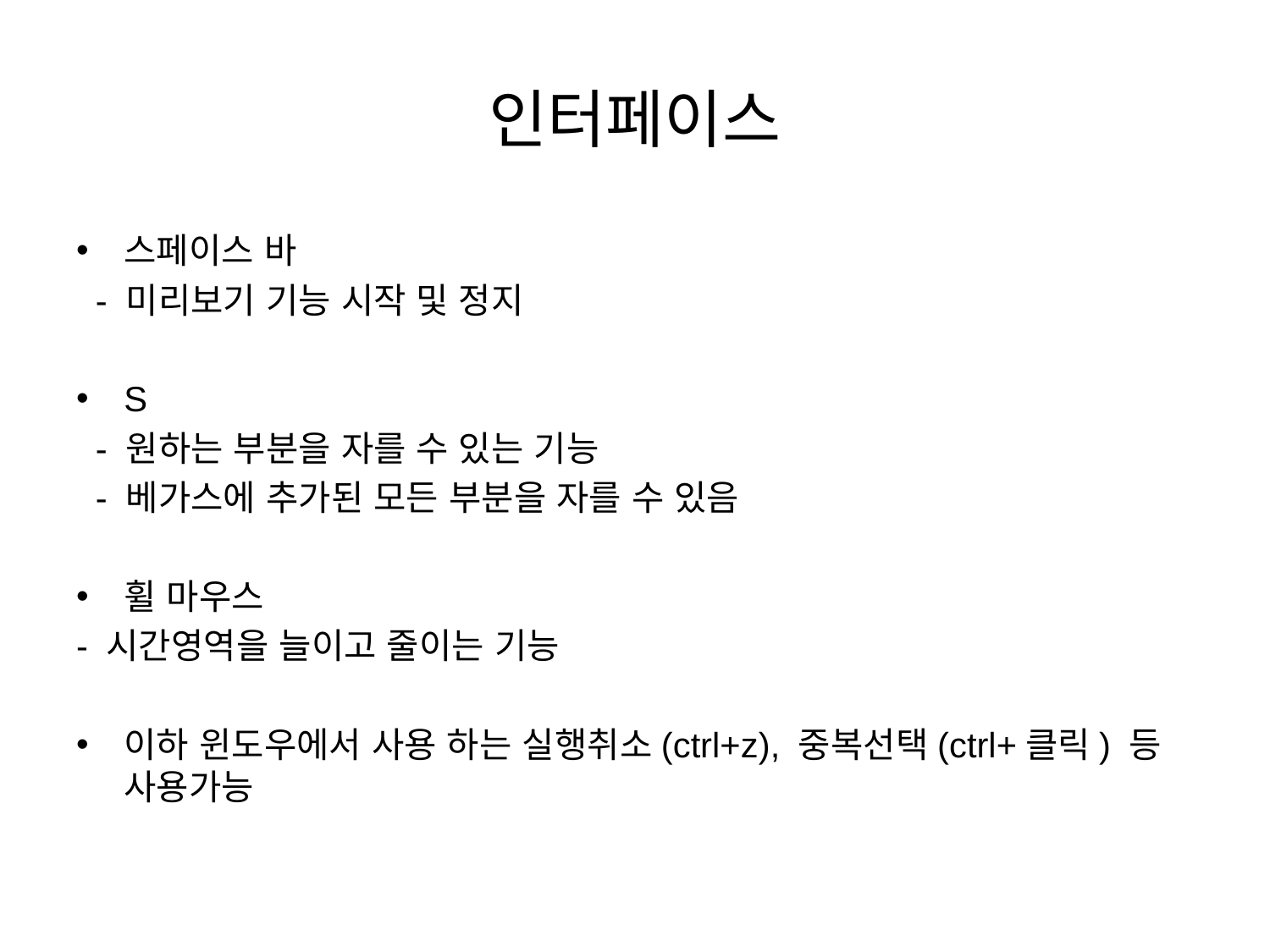

# 인터페이스
스페이스 바
  - 미리보기 기능 시작 및 정지

S
  - 원하는 부분을 자를 수 있는 기능
  - 베가스에 추가된 모든 부분을 자를 수 있음

휠 마우스
- 시간영역을 늘이고 줄이는 기능

이하 윈도우에서 사용 하는 실행취소(ctrl+z), 중복선택(ctrl+클릭) 등 사용가능